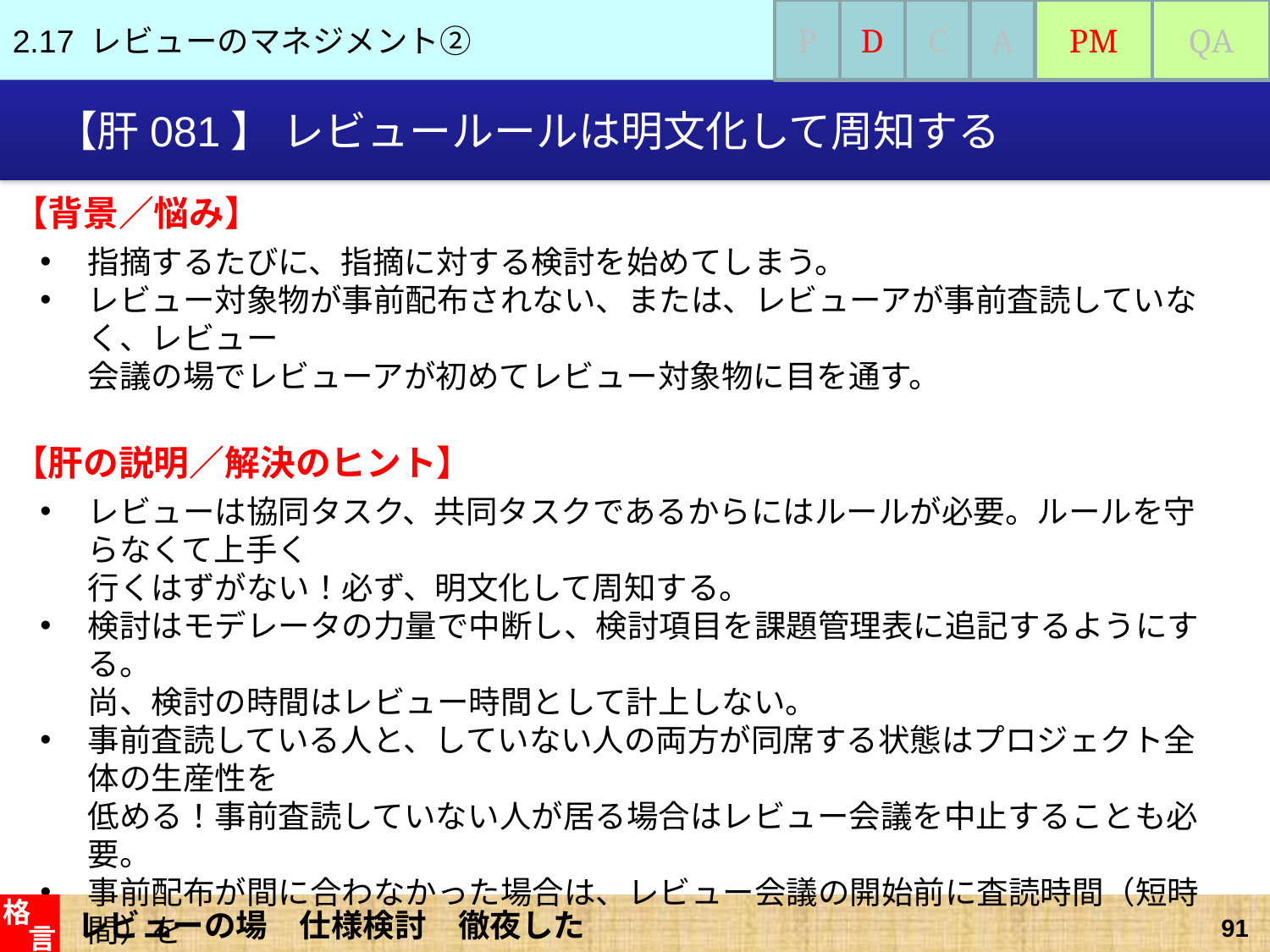

2.17 レビューのマネジメント②
P
D
C
A
PM
QA
# 【肝081】 レビュールールは明文化して周知する
【背景／悩み】
指摘するたびに、指摘に対する検討を始めてしまう。
レビュー対象物が事前配布されない、または、レビューアが事前査読していなく、レビュー
会議の場でレビューアが初めてレビュー対象物に目を通す。
【肝の説明／解決のヒント】
レビューは協同タスク、共同タスクであるからにはルールが必要。ルールを守らなくて上手く
行くはずがない！必ず、明文化して周知する。
検討はモデレータの力量で中断し、検討項目を課題管理表に追記するようにする。
尚、検討の時間はレビュー時間として計上しない。
事前査読している人と、していない人の両方が同席する状態はプロジェクト全体の生産性を
低める！事前査読していない人が居る場合はレビュー会議を中止することも必要。
事前配布が間に合わなかった場合は、レビュー会議の開始前に査読時間（短時間）を
設けるのも一案。（査読時間はレビュー会議時間に含めない）
レビューの場　仕様検討　徹夜した
格
言
91